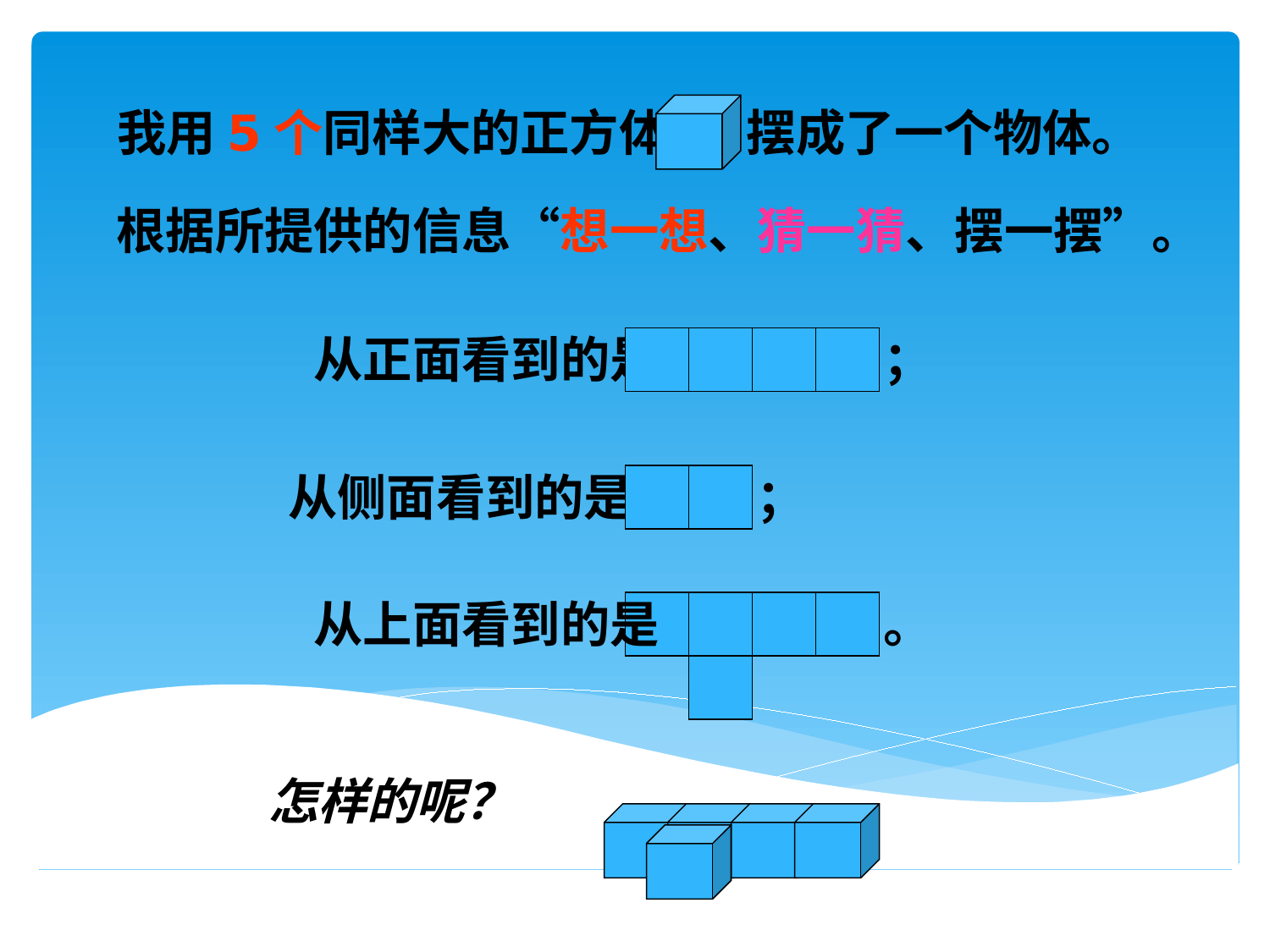

我用5个同样大的正方体       摆成了一个物体。

根据所提供的信息“想一想、猜一猜、摆一摆”。
从正面看到的是                    ；

从侧面看到的是           ；

从上面看到的是                    。

怎样的呢？